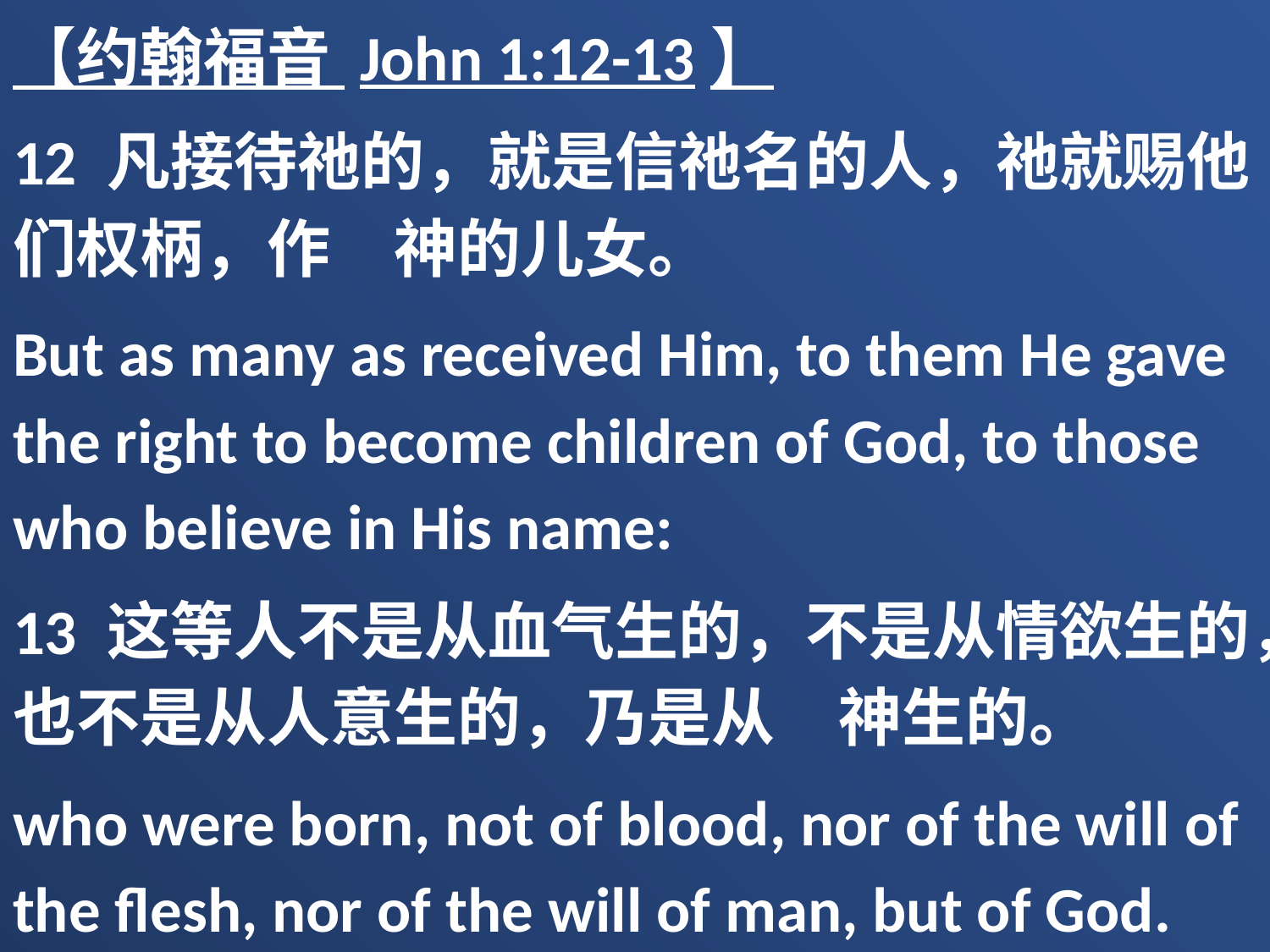

【约翰福音 John 1:12-13】
12 凡接待祂的，就是信祂名的人，祂就赐他们权柄，作　神的儿女。
But as many as received Him, to them He gave the right to become children of God, to those who believe in His name:
13 这等人不是从血气生的，不是从情欲生的，也不是从人意生的，乃是从　神生的。
who were born, not of blood, nor of the will of the flesh, nor of the will of man, but of God.